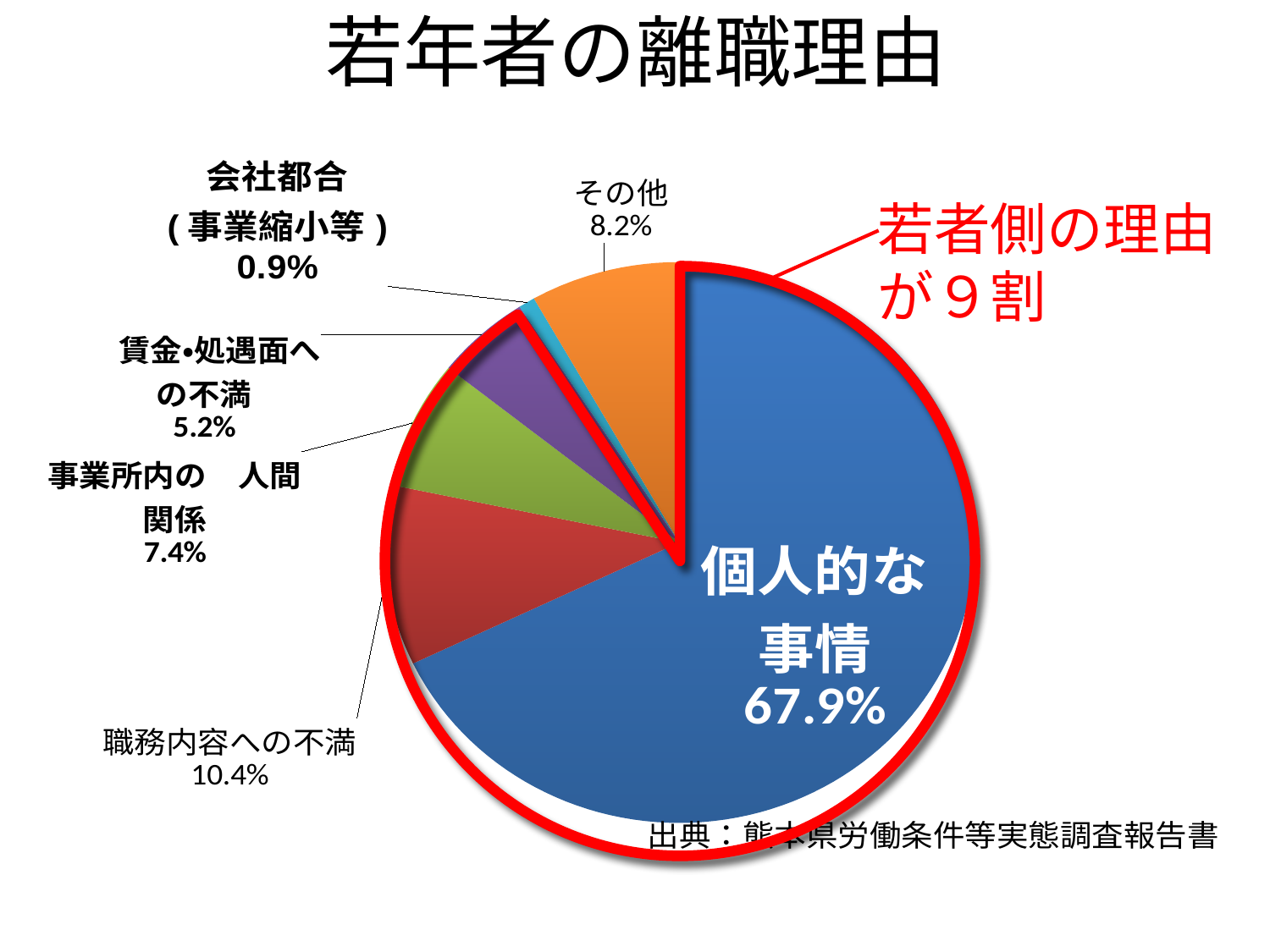

# 若年者の離職理由

### Chart

| Category |  |
|---|---|
| 個人的な事情 | 67.9 |
| 職務内容への不満 | 10.4 |
| 事業所内の人間関係 | 7.4 |
| 賃金・処遇面への不満 | 5.2 |
| 会社都合(事業縮小等) | 0.9 |
| その他 | 8.200000000000001 |
若者側の理由が９割